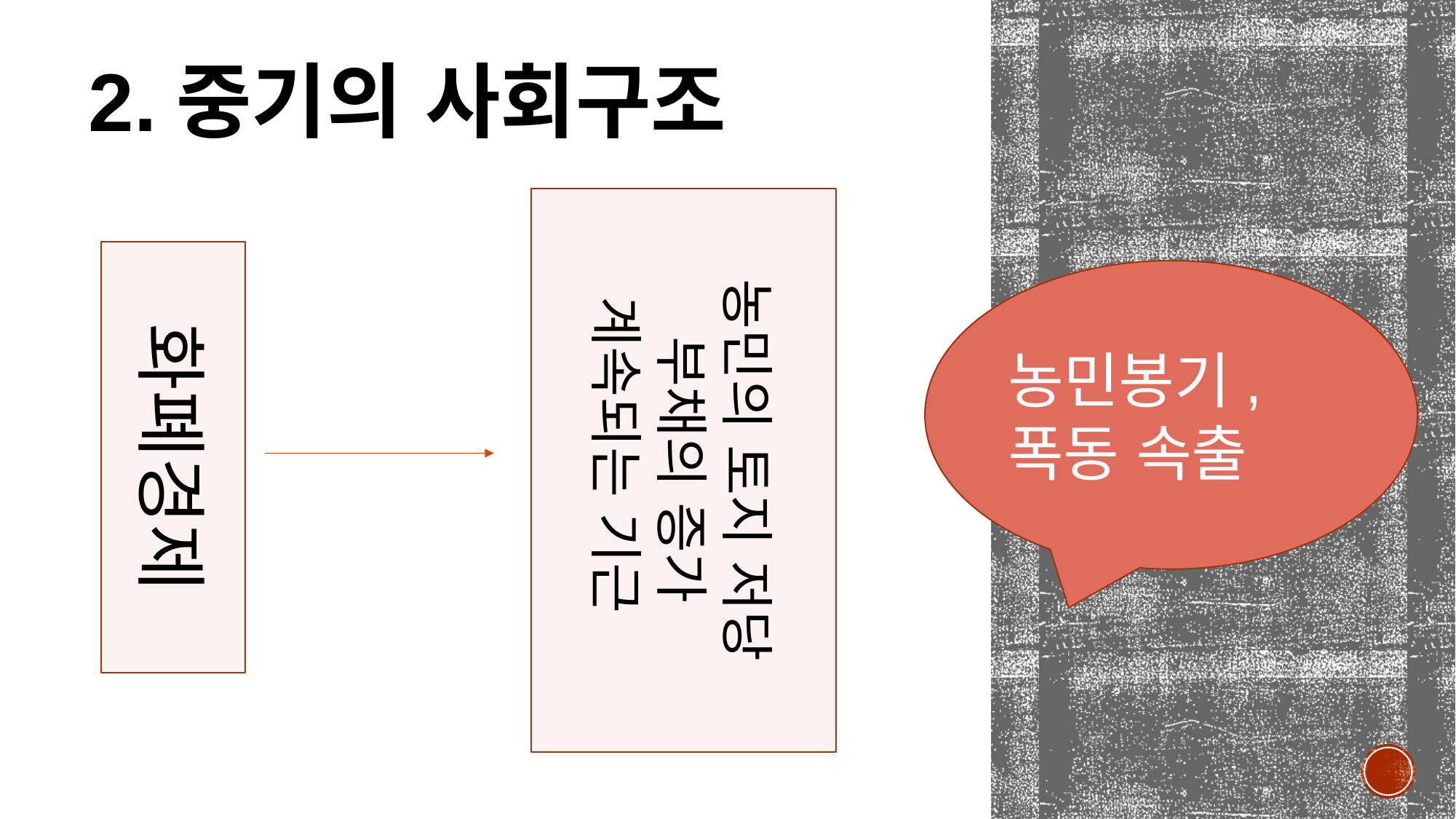

2.중기의 사회구조
농민의 토지 저당
부채의 증가
계속되는 기근
화폐경제
농민봉기, 폭동 속출